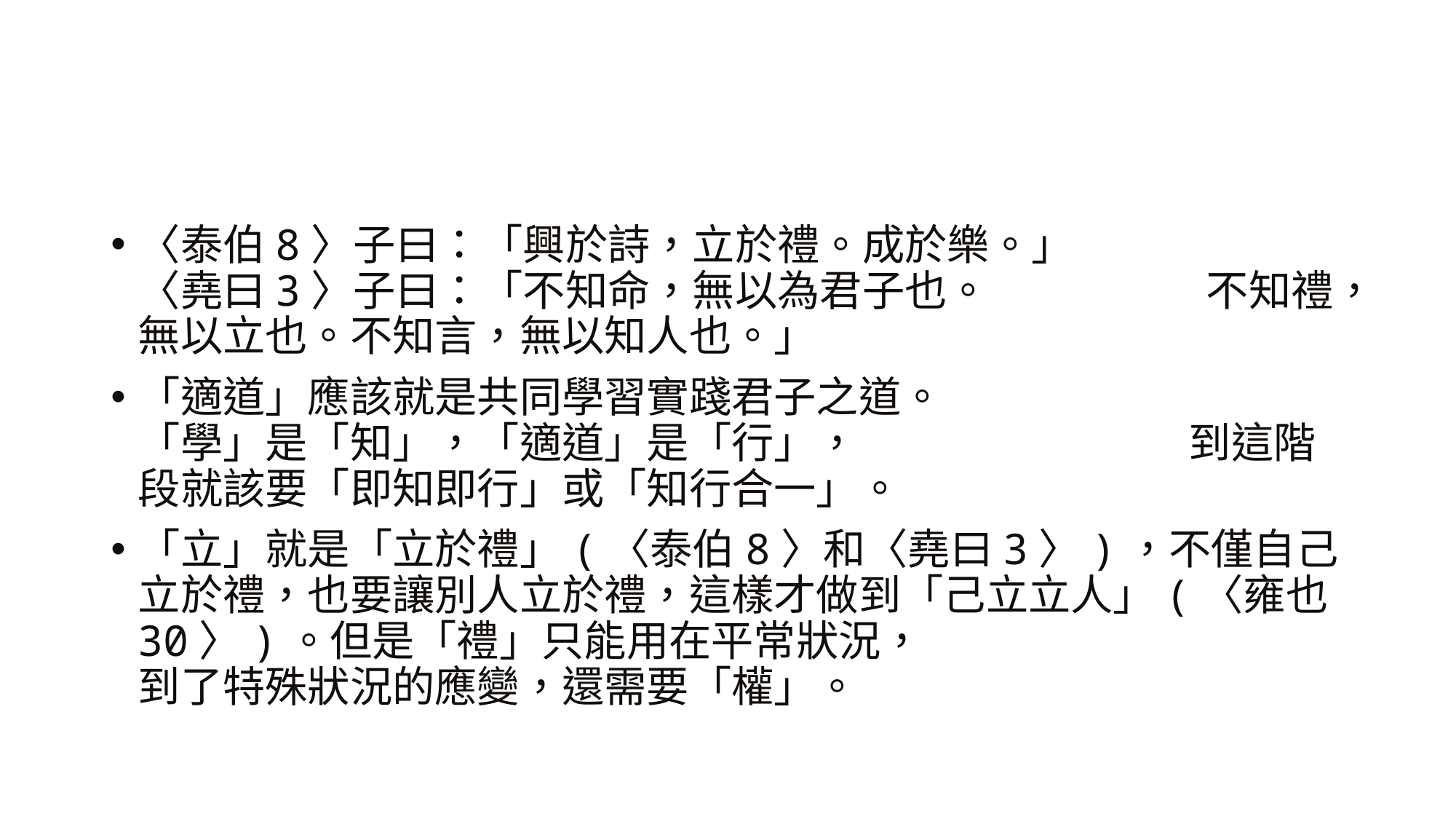

#
〈泰伯8〉子曰：「興於詩，立於禮。成於樂。」
〈堯曰3〉子曰：「不知命，無以為君子也。                       不知禮，無以立也。不知言，無以知人也。」
「適道」應該就是共同學習實踐君子之道。                                 「學」是「知」，「適道」是「行」，                                   到這階段就該要「即知即行」或「知行合一」。
「立」就是「立於禮」(〈泰伯8〉和〈堯曰3〉)，不僅自己立於禮，也要讓別人立於禮，這樣才做到「己立立人」(〈雍也30〉)。但是「禮」只能用在平常狀況，                                             到了特殊狀況的應變，還需要「權」。